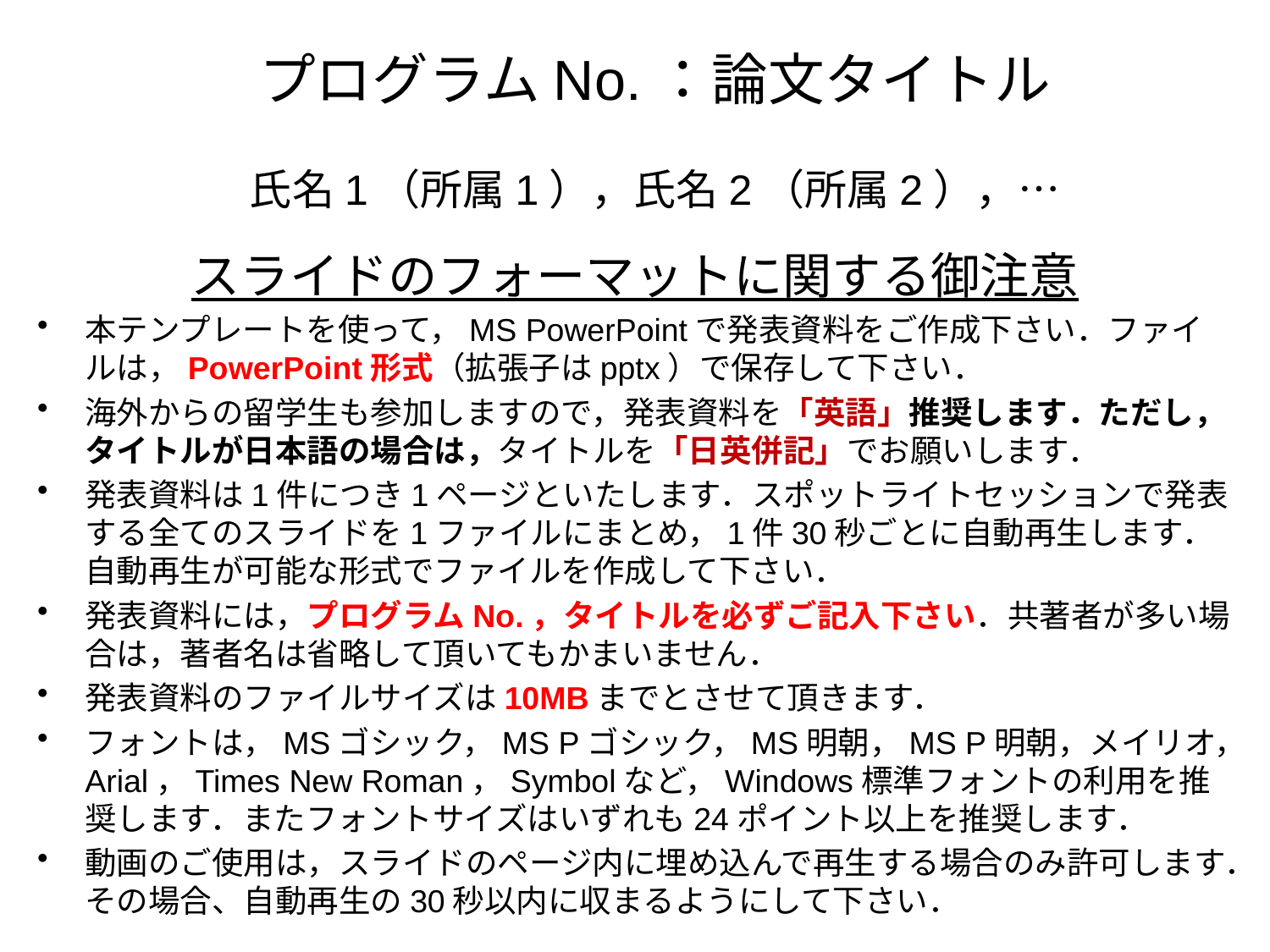

# プログラムNo.：論文タイトル
氏名1（所属1），氏名2（所属2），…

スライドのフォーマットに関する御注意
本テンプレートを使って，MS PowerPointで発表資料をご作成下さい．ファイルは，PowerPoint形式（拡張子はpptx）で保存して下さい．
海外からの留学生も参加しますので，発表資料を「英語」推奨します．ただし，タイトルが日本語の場合は，タイトルを「日英併記」でお願いします．
発表資料は1件につき1ページといたします．スポットライトセッションで発表する全てのスライドを1ファイルにまとめ，1件30秒ごとに自動再生します．自動再生が可能な形式でファイルを作成して下さい．
発表資料には，プログラムNo.，タイトルを必ずご記入下さい．共著者が多い場合は，著者名は省略して頂いてもかまいません．
発表資料のファイルサイズは10MBまでとさせて頂きます．
フォントは，MSゴシック，MS Pゴシック，MS明朝，MS P明朝，メイリオ，Arial，Times New Roman，Symbolなど，Windows標準フォントの利用を推奨します．またフォントサイズはいずれも24ポイント以上を推奨します．
動画のご使用は，スライドのページ内に埋め込んで再生する場合のみ許可します．その場合、自動再生の30秒以内に収まるようにして下さい．